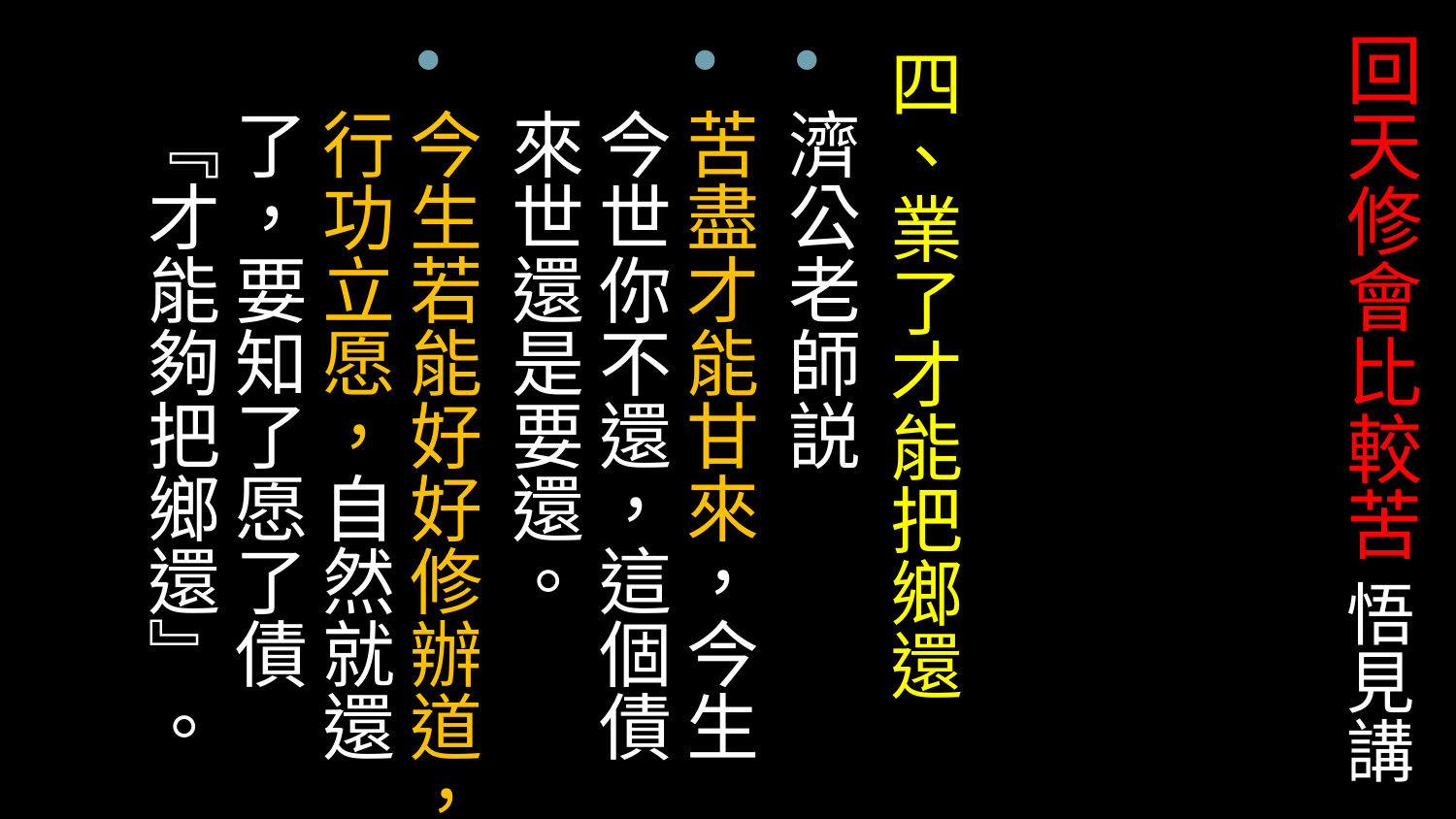

# 回天修會比較苦 悟見講
四、業了才能把鄉還
濟公老師説
苦盡才能甘來，今生今世你不還，這個債來世還是要還。
今生若能好好修辦道，行功立愿，自然就還了，要知了愿了債『才能夠把鄉還』。